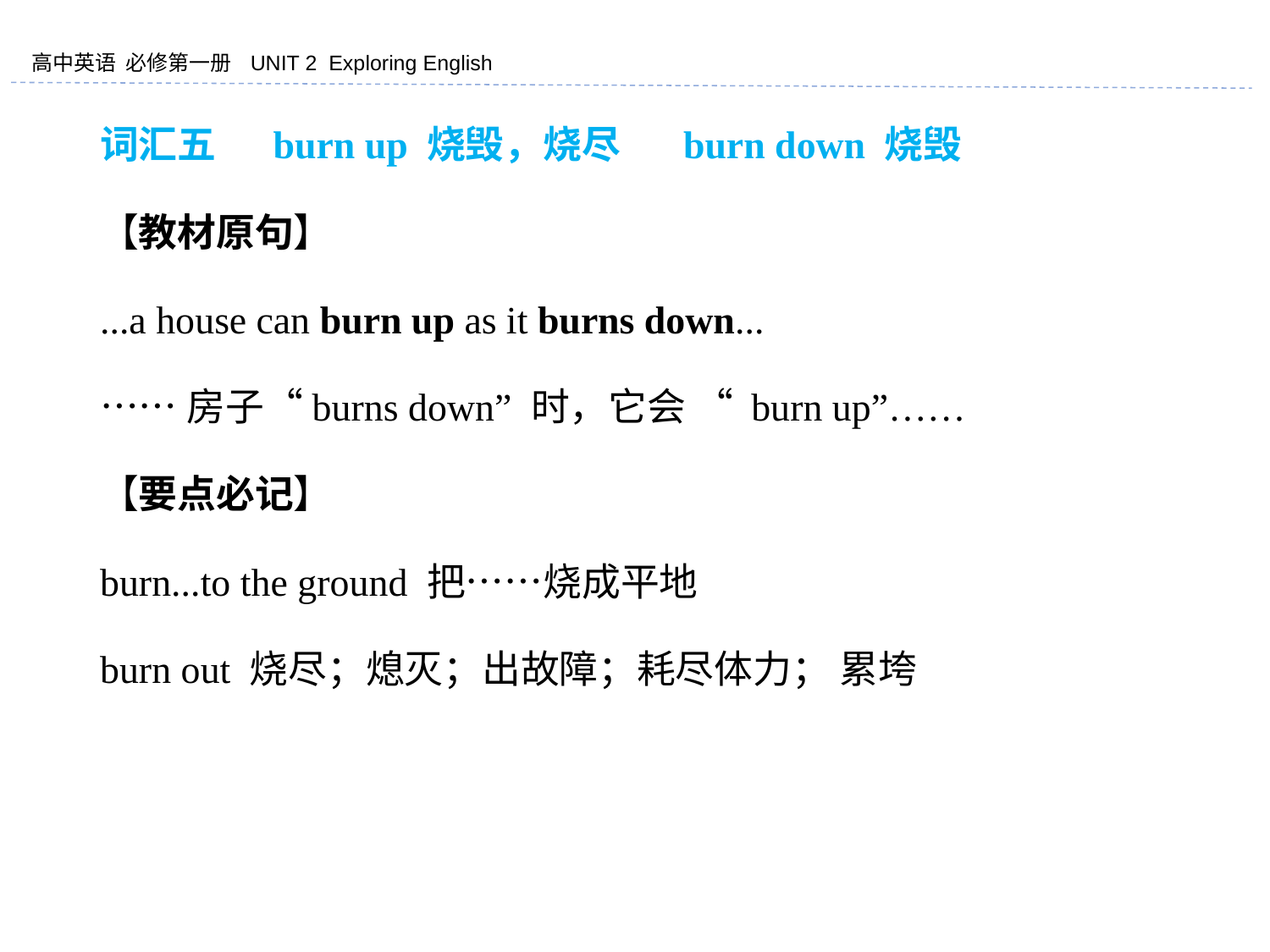

词汇五 　burn up 烧毁，烧尽      burn down 烧毁
【教材原句】
...a house can burn up as it burns down...
……房子“burns down” 时，它会 “ burn up”……
【要点必记】
burn...to the ground 把……烧成平地
burn out 烧尽；熄灭；出故障；耗尽体力； 累垮